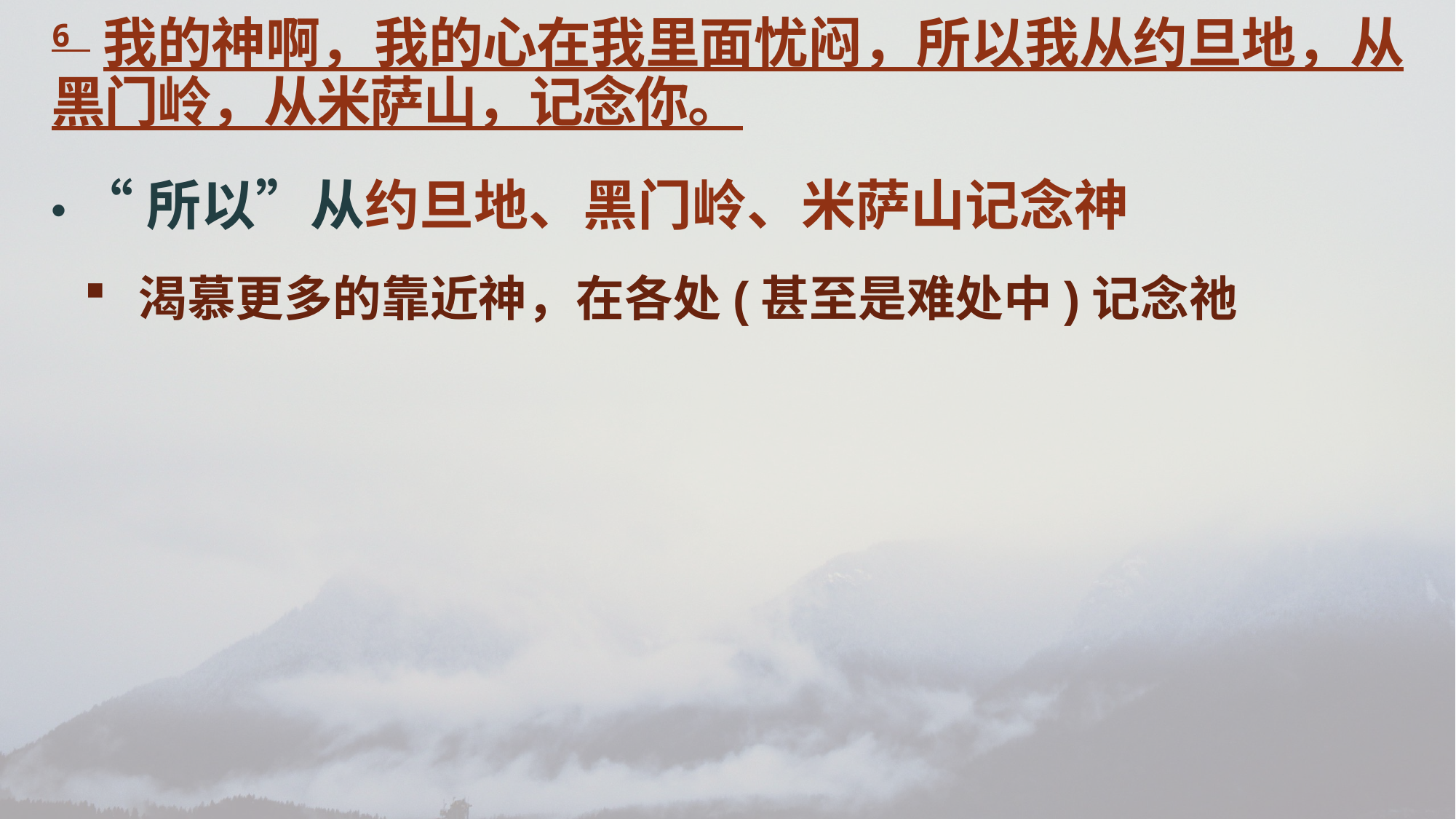

6 我的神啊，我的心在我里面忧闷，所以我从约旦地，从黑门岭，从米萨山，记念你。
“所以”从约旦地、黑门岭、米萨山记念神
渴慕更多的靠近神，在各处(甚至是难处中)记念祂